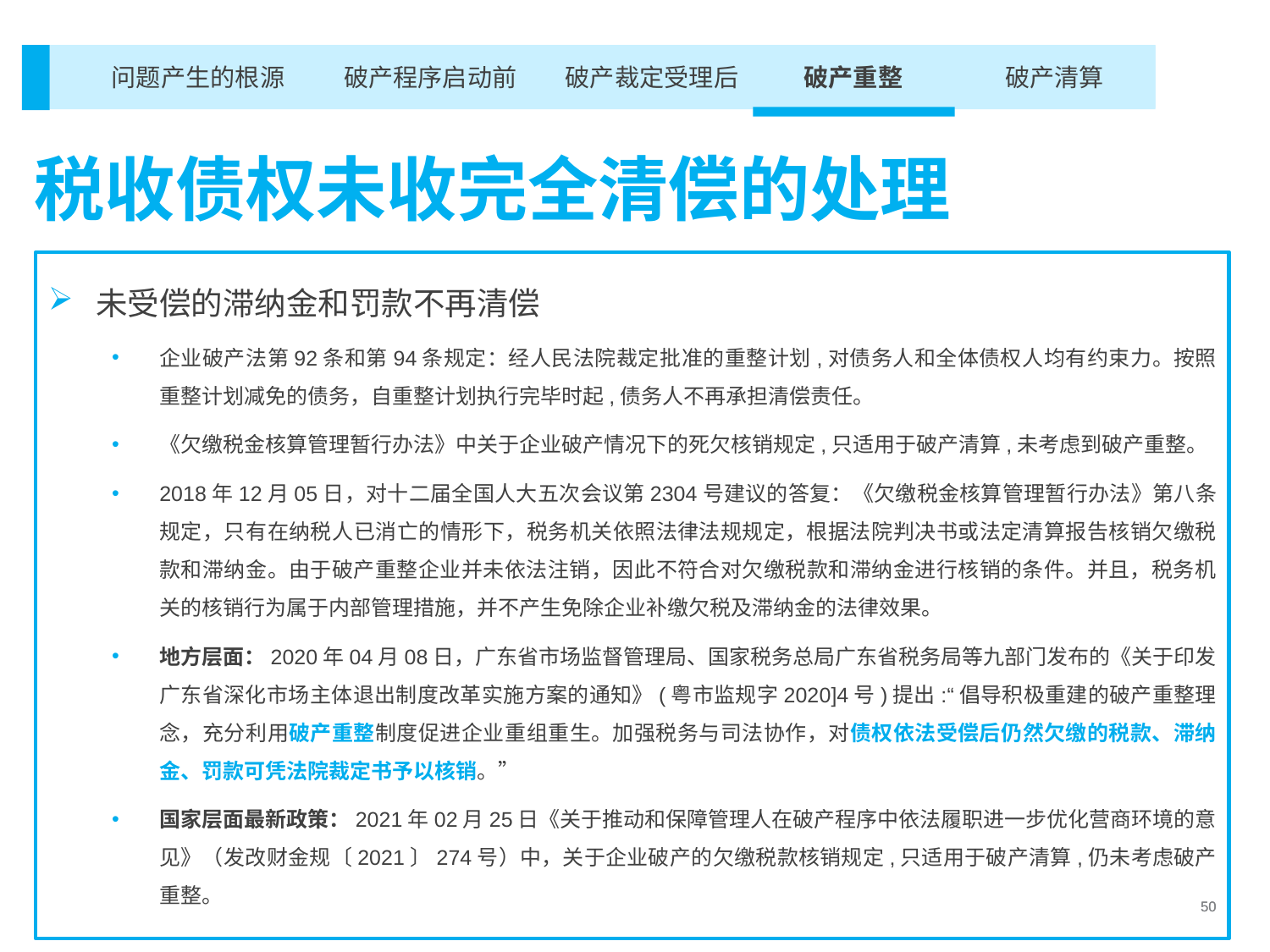

破产重整
破产清算
破产裁定受理后
破产程序启动前
问题产生的根源

税收债权未收完全清偿的处理
未受偿的滞纳金和罚款不再清偿
企业破产法第92条和第94条规定：经人民法院裁定批准的重整计划,对债务人和全体债权人均有约束力。按照重整计划减免的债务，自重整计划执行完毕时起,债务人不再承担清偿责任。
《欠缴税金核算管理暂行办法》中关于企业破产情况下的死欠核销规定,只适用于破产清算,未考虑到破产重整。
2018年12月05日，对十二届全国人大五次会议第2304号建议的答复：《欠缴税金核算管理暂行办法》第八条规定，只有在纳税人已消亡的情形下，税务机关依照法律法规规定，根据法院判决书或法定清算报告核销欠缴税款和滞纳金。由于破产重整企业并未依法注销，因此不符合对欠缴税款和滞纳金进行核销的条件。并且，税务机关的核销行为属于内部管理措施，并不产生免除企业补缴欠税及滞纳金的法律效果。
地方层面：2020年04月08日，广东省市场监督管理局、国家税务总局广东省税务局等九部门发布的《关于印发广东省深化市场主体退出制度改革实施方案的通知》(粤市监规字2020]4号)提出:“倡导积极重建的破产重整理念，充分利用破产重整制度促进企业重组重生。加强税务与司法协作，对债权依法受偿后仍然欠缴的税款、滞纳金、罚款可凭法院裁定书予以核销。”
国家层面最新政策：2021年02月25日《关于推动和保障管理人在破产程序中依法履职进一步优化营商环境的意见》（发改财金规〔2021〕274号）中，关于企业破产的欠缴税款核销规定,只适用于破产清算,仍未考虑破产重整。
50
50